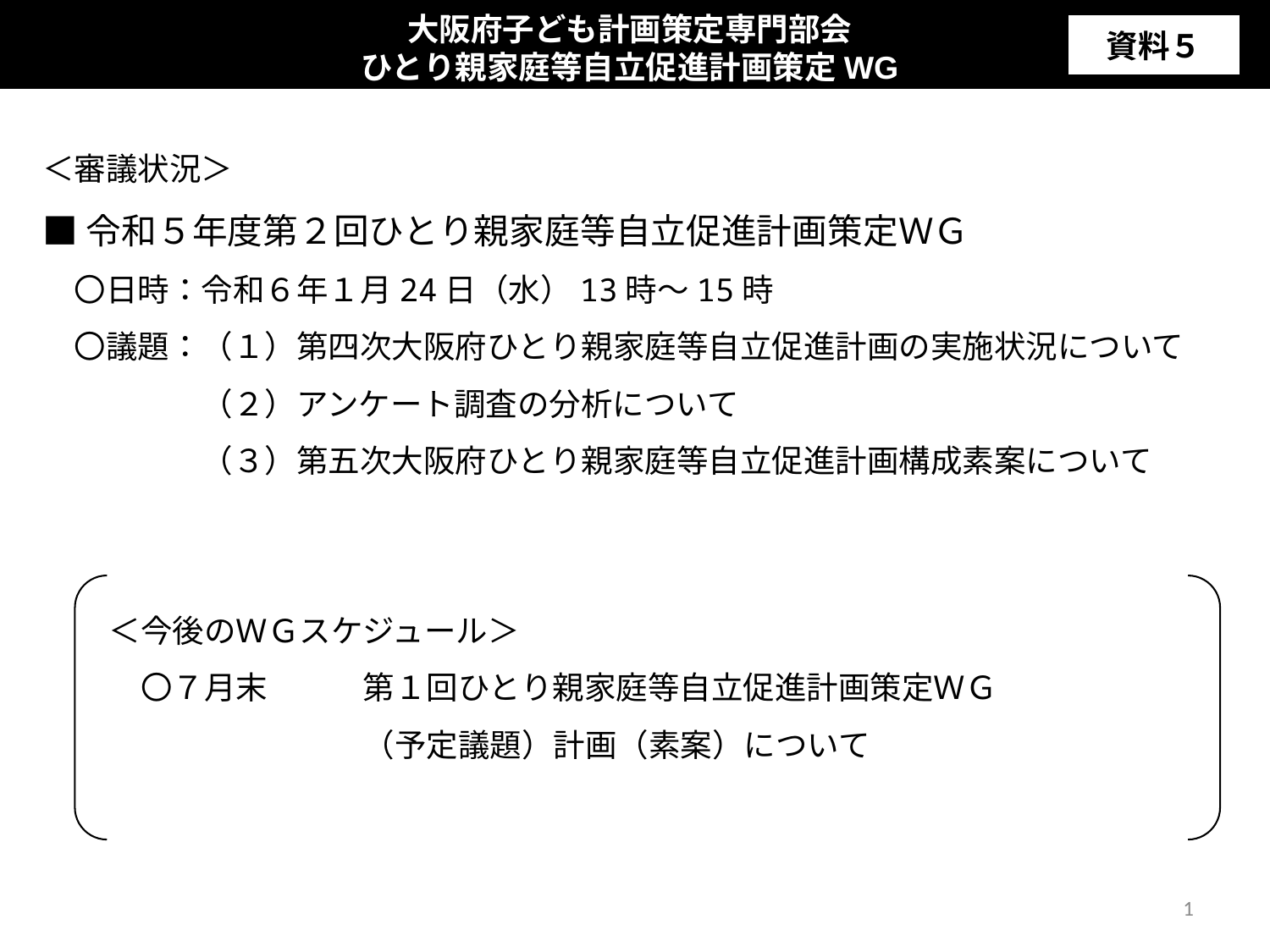

資料５
大阪府子ども計画策定専門部会
ひとり親家庭等自立促進計画策定WG
＜審議状況＞
■令和５年度第２回ひとり親家庭等自立促進計画策定ＷＧ
　〇日時：令和６年１月24日（水）13時～15時
　〇議題：（１）第四次大阪府ひとり親家庭等自立促進計画の実施状況について
　　　　　（２）アンケート調査の分析について
　　　　　（３）第五次大阪府ひとり親家庭等自立促進計画構成素案について

＜今後のＷＧスケジュール＞
　〇７月末　　　第１回ひとり親家庭等自立促進計画策定ＷＧ
　　　　　　　　（予定議題）計画（素案）について
1